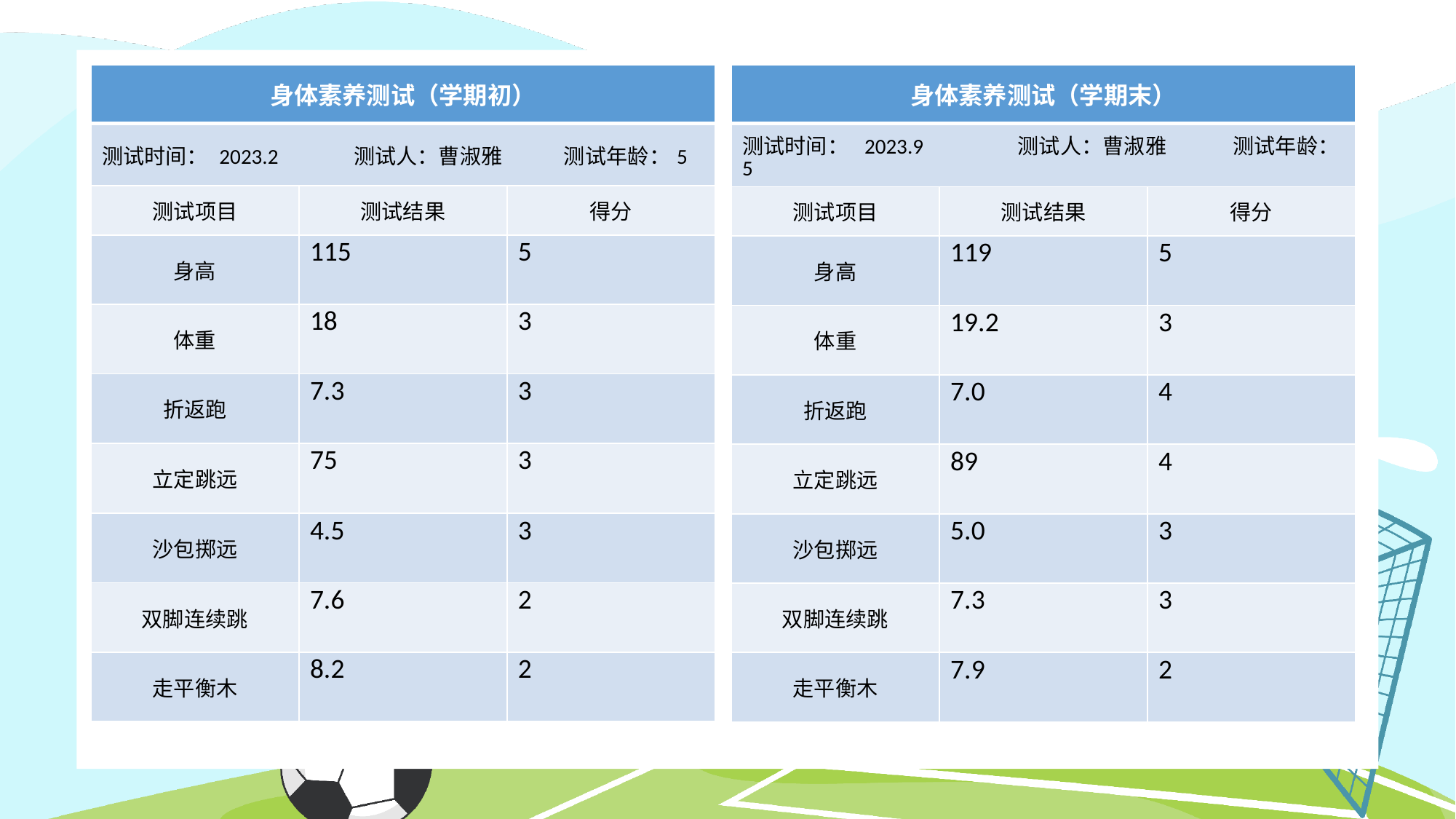

| 身体素养测试（学期初） |  |  |
| --- | --- | --- |
| 测试时间： 2023.2 测试人：曹淑雅 测试年龄：5 |  |  |
| 测试项目 | 测试结果 | 得分 |
| 身高 | 115 | 5 |
| 体重 | 18 | 3 |
| 折返跑 | 7.3 | 3 |
| 立定跳远 | 75 | 3 |
| 沙包掷远 | 4.5 | 3 |
| 双脚连续跳 | 7.6 | 2 |
| 走平衡木 | 8.2 | 2 |
| 身体素养测试（学期末） |  |  |
| --- | --- | --- |
| 测试时间： 2023.9 测试人：曹淑雅 测试年龄：5 |  |  |
| 测试项目 | 测试结果 | 得分 |
| 身高 | 119 | 5 |
| 体重 | 19.2 | 3 |
| 折返跑 | 7.0 | 4 |
| 立定跳远 | 89 | 4 |
| 沙包掷远 | 5.0 | 3 |
| 双脚连续跳 | 7.3 | 3 |
| 走平衡木 | 7.9 | 2 |